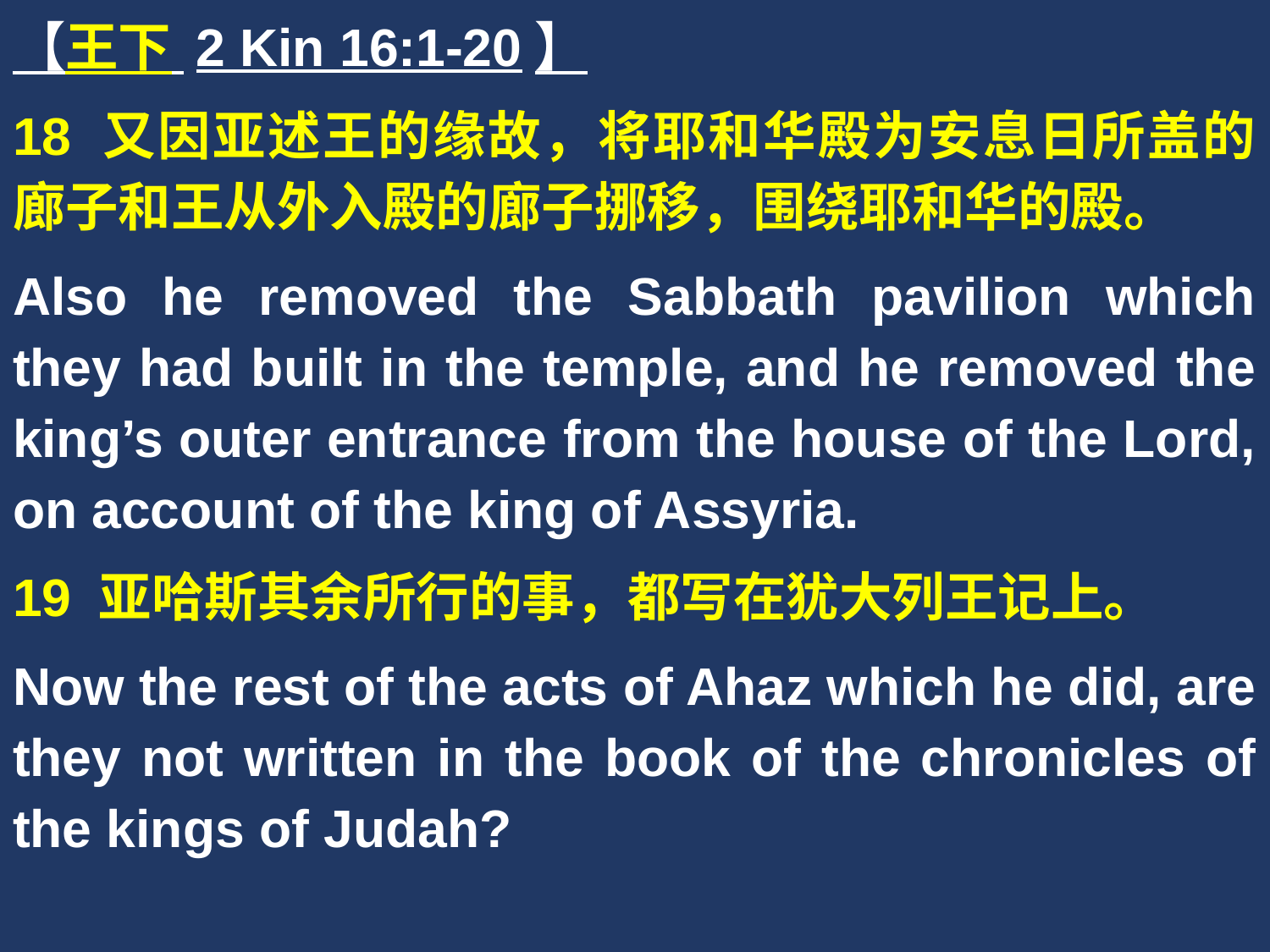

【王下 2 Kin 16:1-20】
18 又因亚述王的缘故，将耶和华殿为安息日所盖的廊子和王从外入殿的廊子挪移，围绕耶和华的殿。
Also he removed the Sabbath pavilion which they had built in the temple, and he removed the king’s outer entrance from the house of the Lord, on account of the king of Assyria.
19 亚哈斯其余所行的事，都写在犹大列王记上。
Now the rest of the acts of Ahaz which he did, are they not written in the book of the chronicles of the kings of Judah?